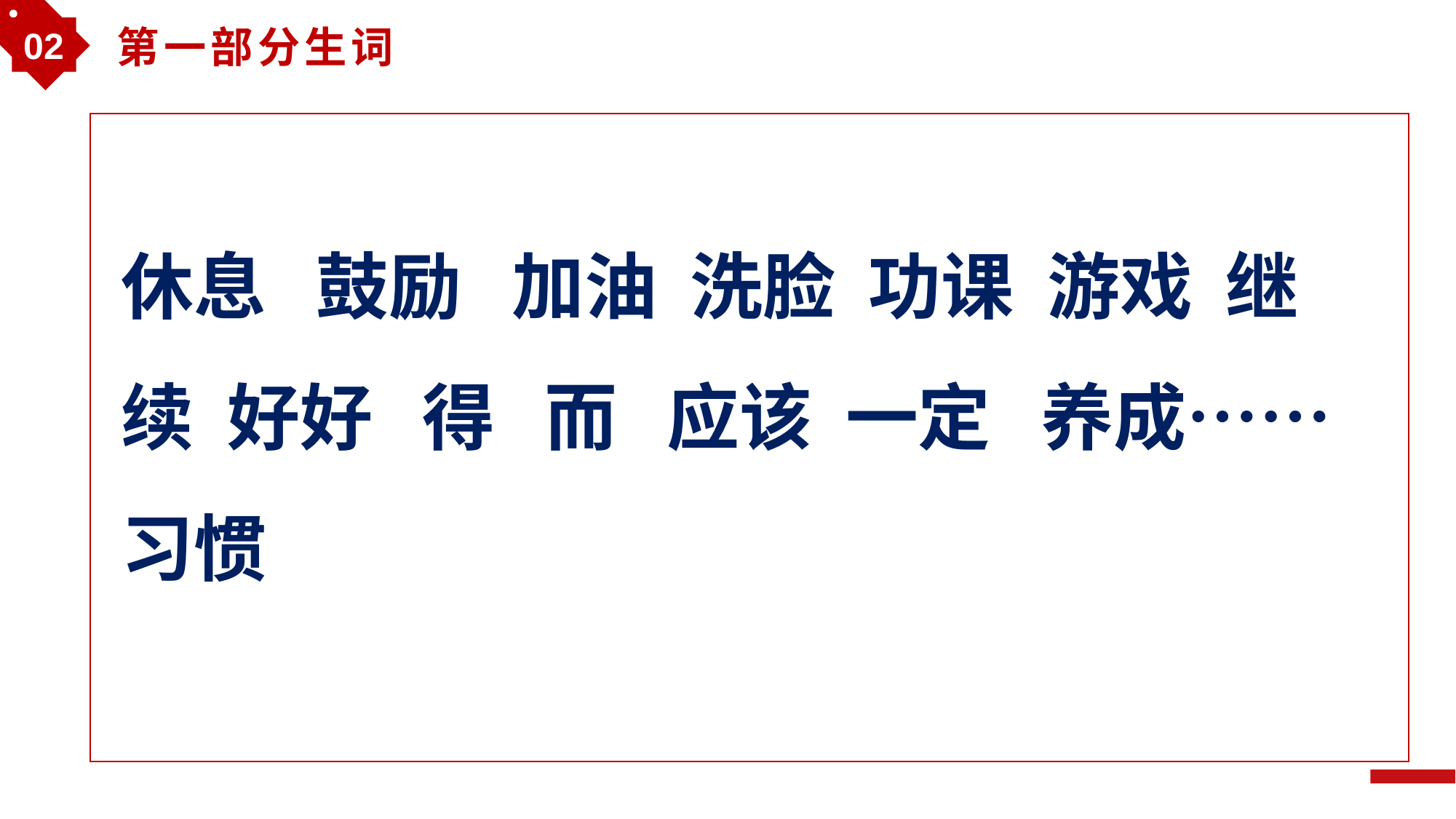

02
第一部分生词

休息   鼓励   加油  洗脸  功课  游戏  继续  好好   得   而   应该  一定   养成……习惯